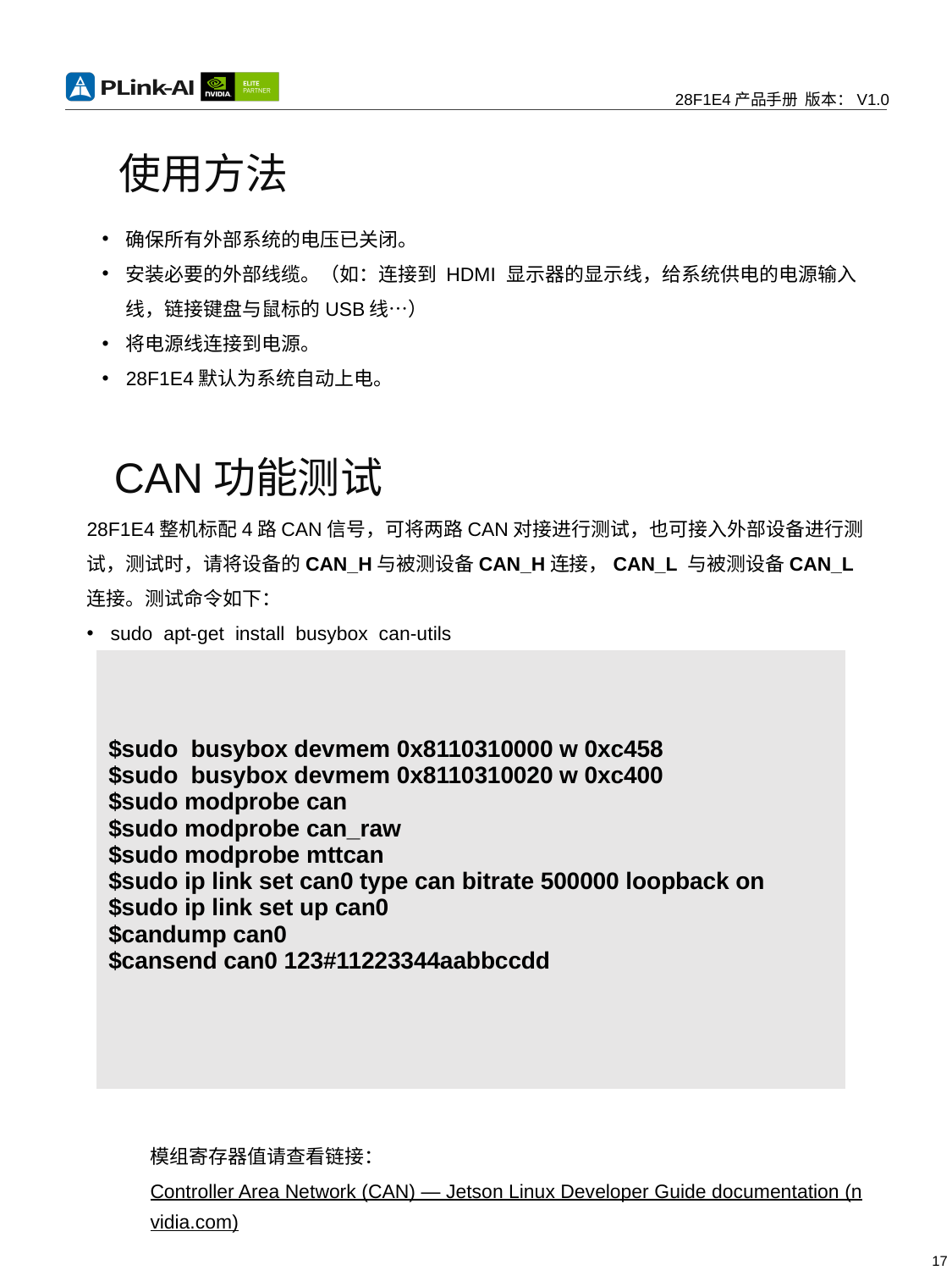

使用方法
确保所有外部系统的电压已关闭。
安装必要的外部线缆。（如：连接到 HDMI 显示器的显示线，给系统供电的电源输入线，链接键盘与鼠标的USB线…）
将电源线连接到电源。
28F1E4默认为系统自动上电。
 CAN功能测试
28F1E4整机标配4路CAN信号，可将两路CAN对接进行测试，也可接入外部设备进行测试，测试时，请将设备的CAN_H与被测设备CAN_H连接，CAN_L 与被测设备CAN_L 连接。测试命令如下：
sudo  apt-get  install  busybox  can-utils

模组寄存器值请查看链接：
Controller Area Network (CAN) — Jetson Linux Developer Guide documentation (nvidia.com)

| $sudo busybox devmem 0x8110310000 w 0xc458 $sudo busybox devmem 0x8110310020 w 0xc400 $sudo modprobe can $sudo modprobe can\_raw $sudo modprobe mttcan $sudo ip link set can0 type can bitrate 500000 loopback on $sudo ip link set up can0 $candump can0 $cansend can0 123#11223344aabbccdd |
| --- |
17